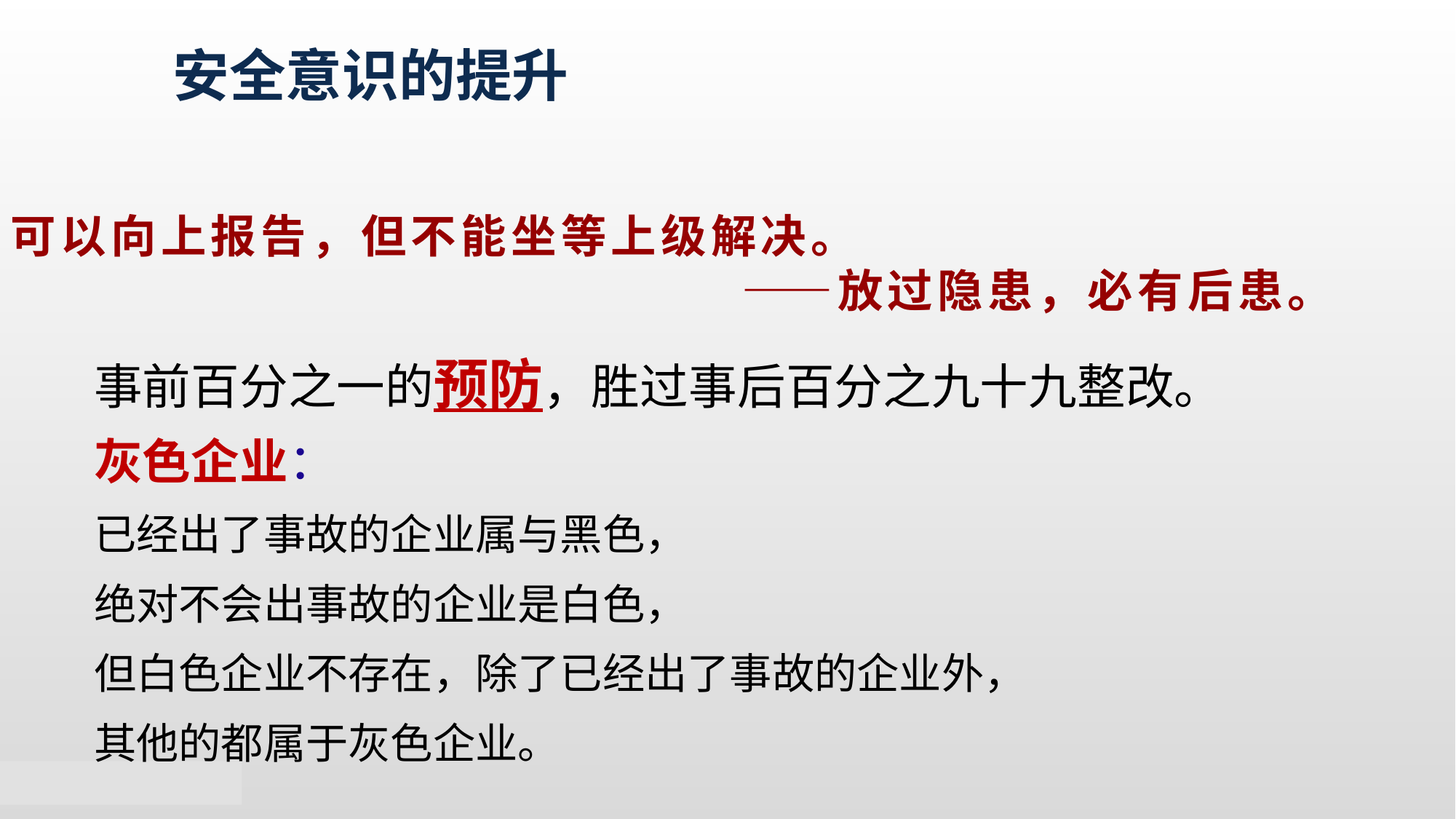

安全意识的提升
可以向上报告，但不能坐等上级解决。
                                                 ——放过隐患，必有后患。
事前百分之一的预防，胜过事后百分之九十九整改。
灰色企业：
已经出了事故的企业属与黑色，
绝对不会出事故的企业是白色，
但白色企业不存在，除了已经出了事故的企业外，
其他的都属于灰色企业。